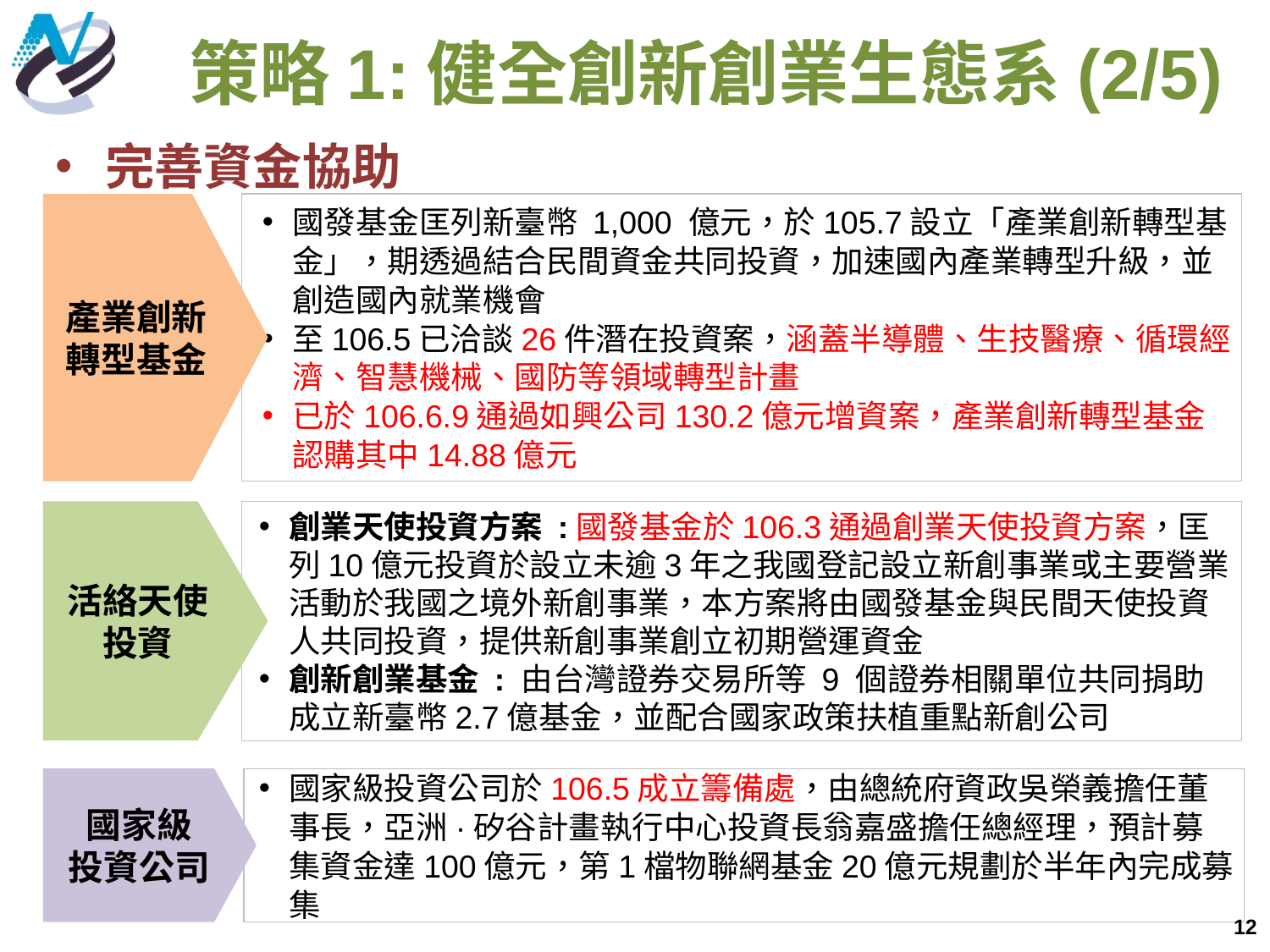

策略1:健全創新創業生態系(2/5)
完善資金協助
產業創新轉型基金
國發基金匡列新臺幣 1,000 億元，於105.7設立「產業創新轉型基金」，期透過結合民間資金共同投資，加速國內產業轉型升級，並創造國內就業機會
至106.5已洽談26件潛在投資案，涵蓋半導體、生技醫療、循環經濟、智慧機械、國防等領域轉型計畫
已於106.6.9通過如興公司130.2億元增資案，產業創新轉型基金認購其中14.88億元
活絡天使投資
創業天使投資方案 :國發基金於106.3通過創業天使投資方案，匡列10億元投資於設立未逾3年之我國登記設立新創事業或主要營業活動於我國之境外新創事業，本方案將由國發基金與民間天使投資人共同投資，提供新創事業創立初期營運資金
創新創業基金 : 由台灣證券交易所等 9 個證券相關單位共同捐助成立新臺幣2.7億基金，並配合國家政策扶植重點新創公司
國家級
投資公司
國家級投資公司於106.5成立籌備處，由總統府資政吳榮義擔任董事長，亞洲·矽谷計畫執行中心投資長翁嘉盛擔任總經理，預計募集資金達100億元，第1檔物聯網基金20億元規劃於半年內完成募集
12